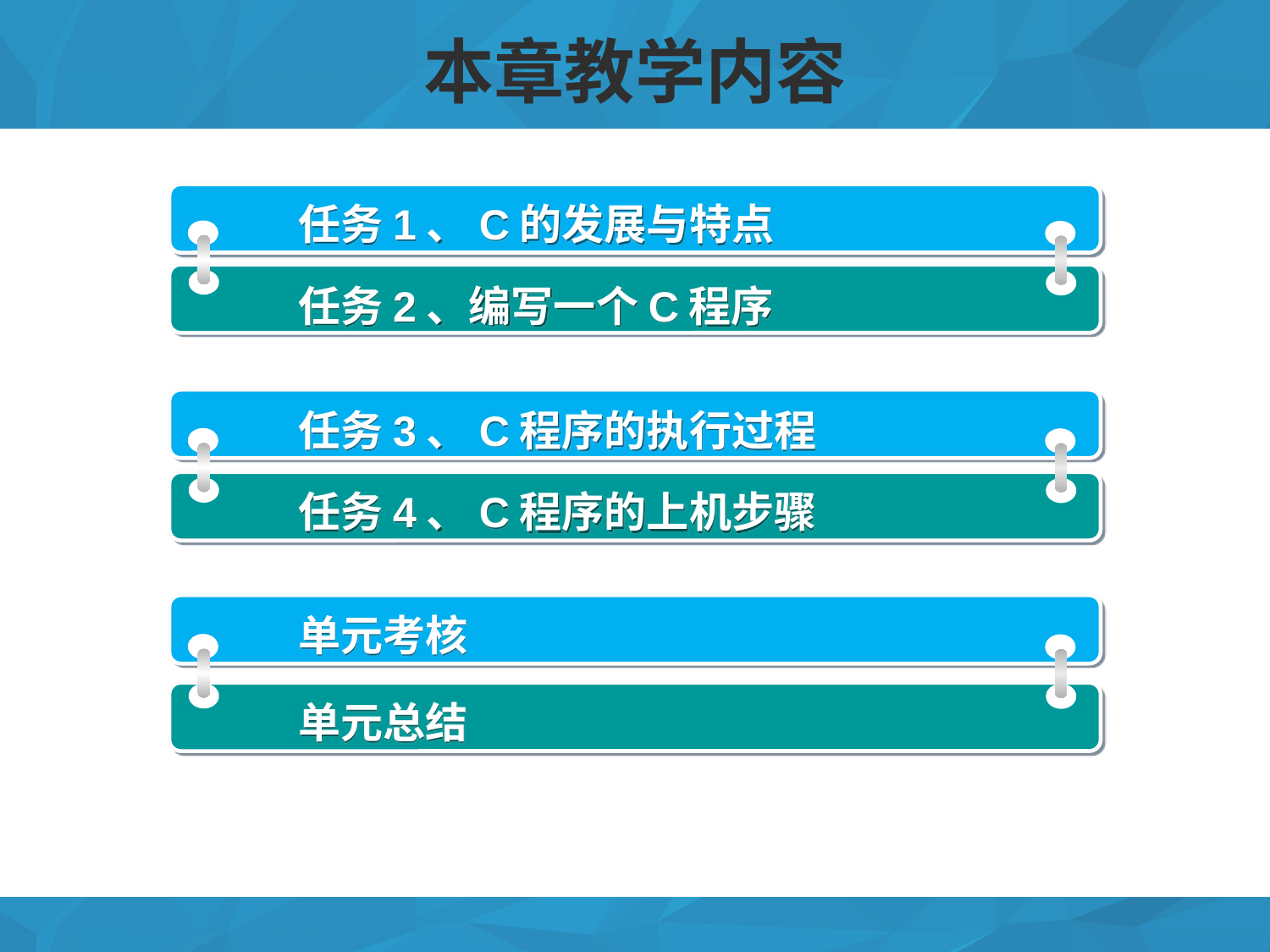

本章教学内容

任务1、C的发展与特点

任务2、编写一个C程序

任务3、C程序的执行过程

任务4、C程序的上机步骤

单元考核

单元总结